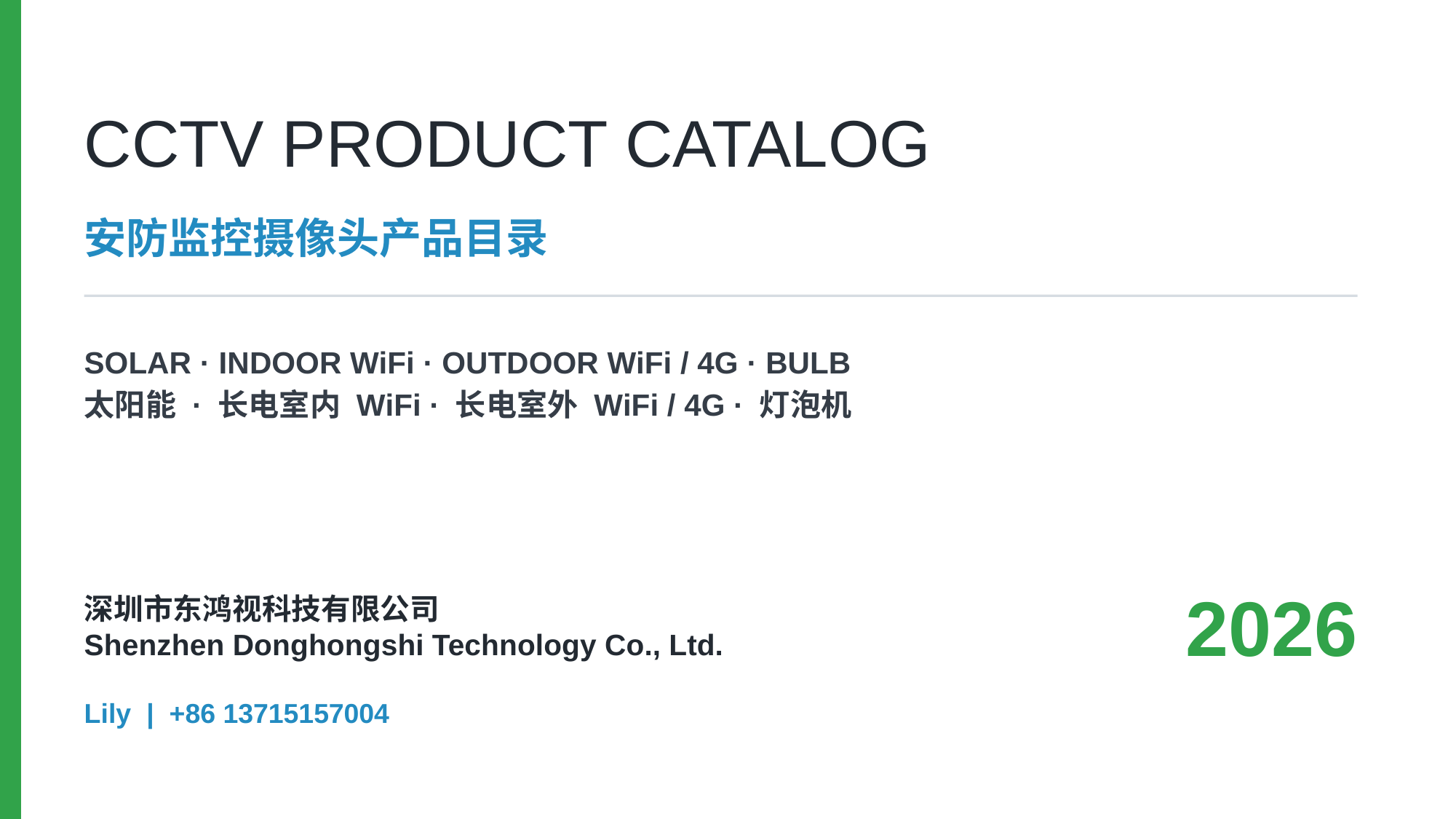

CCTV PRODUCT CATALOG
安防监控摄像头产品目录

SOLAR · INDOOR WiFi · OUTDOOR WiFi / 4G · BULB
太阳能 · 长电室内 WiFi · 长电室外 WiFi / 4G · 灯泡机
深圳市东鸿视科技有限公司
Shenzhen Donghongshi Technology Co., Ltd.
2026
Lily  |  +86 13715157004